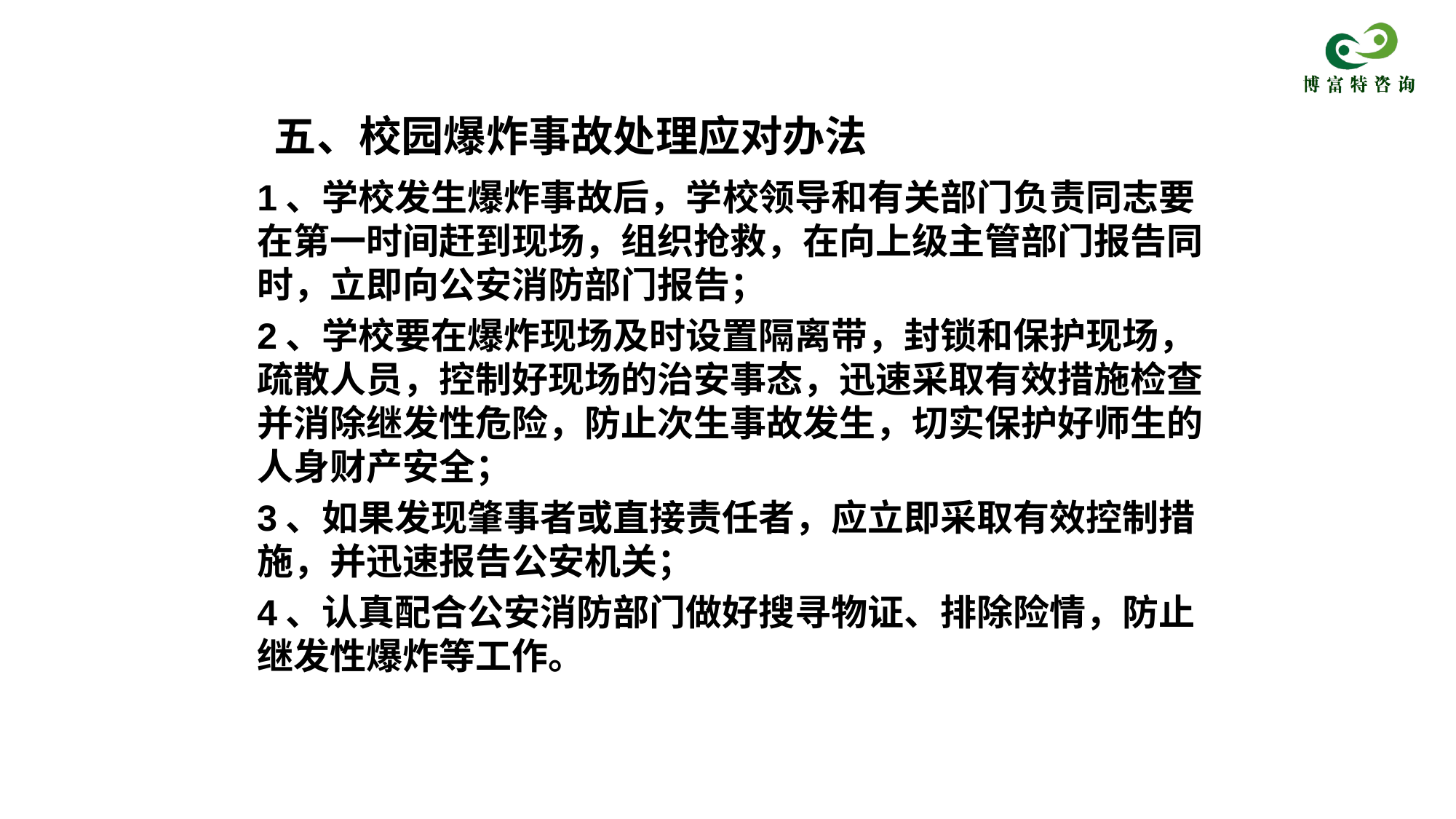

五、校园爆炸事故处理应对办法
1、学校发生爆炸事故后，学校领导和有关部门负责同志要在第一时间赶到现场，组织抢救，在向上级主管部门报告同时，立即向公安消防部门报告；
2、学校要在爆炸现场及时设置隔离带，封锁和保护现场，疏散人员，控制好现场的治安事态，迅速采取有效措施检查并消除继发性危险，防止次生事故发生，切实保护好师生的人身财产安全；
3、如果发现肇事者或直接责任者，应立即采取有效控制措施，并迅速报告公安机关；
4、认真配合公安消防部门做好搜寻物证、排除险情，防止继发性爆炸等工作。
34